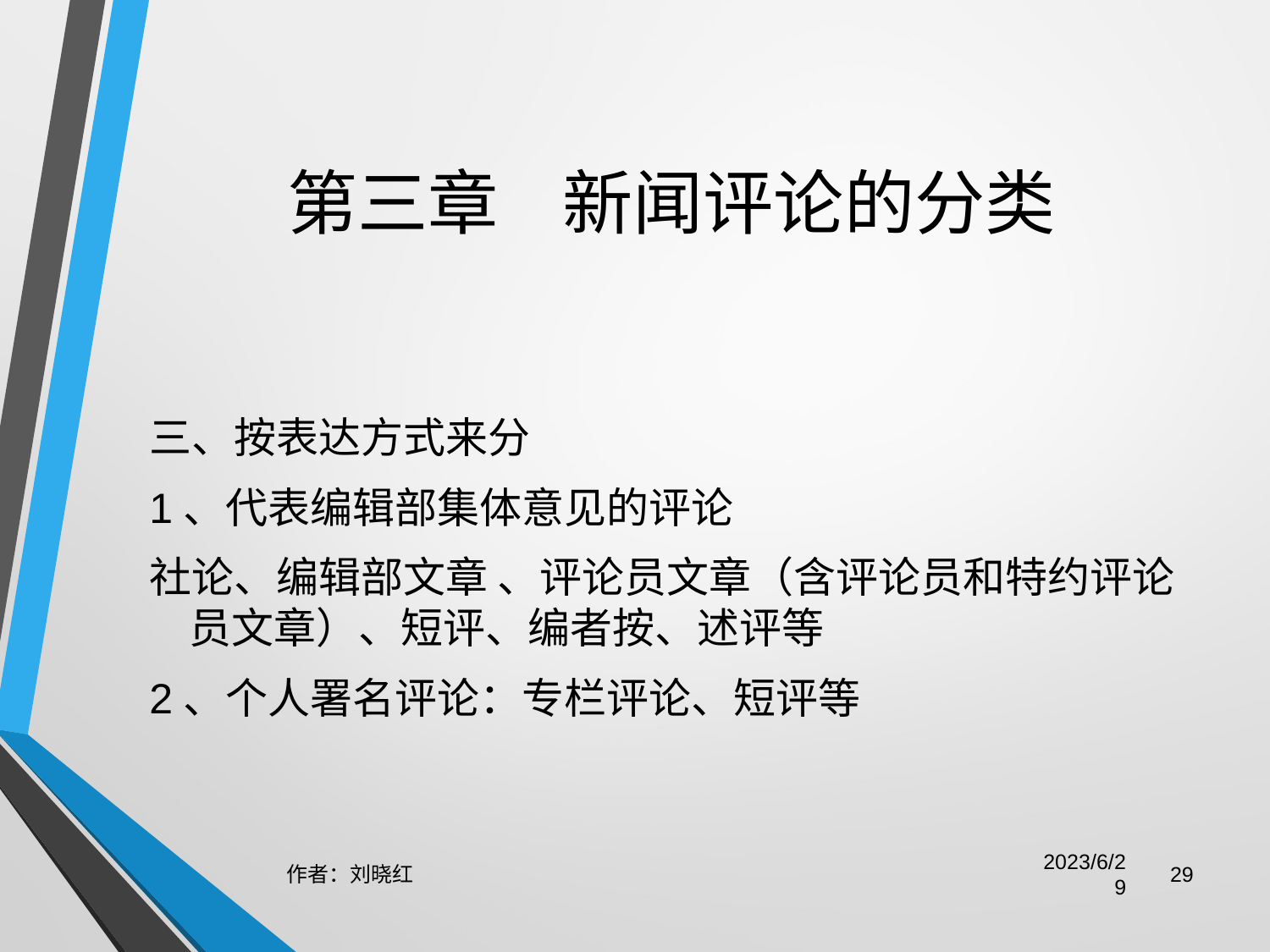

# 第三章    新闻评论的分类
三、按表达方式来分
1、代表编辑部集体意见的评论
社论、编辑部文章 、评论员文章（含评论员和特约评论员文章）、短评、编者按、述评等
2、个人署名评论：专栏评论、短评等

作者：刘晓红
2023/6/29
29